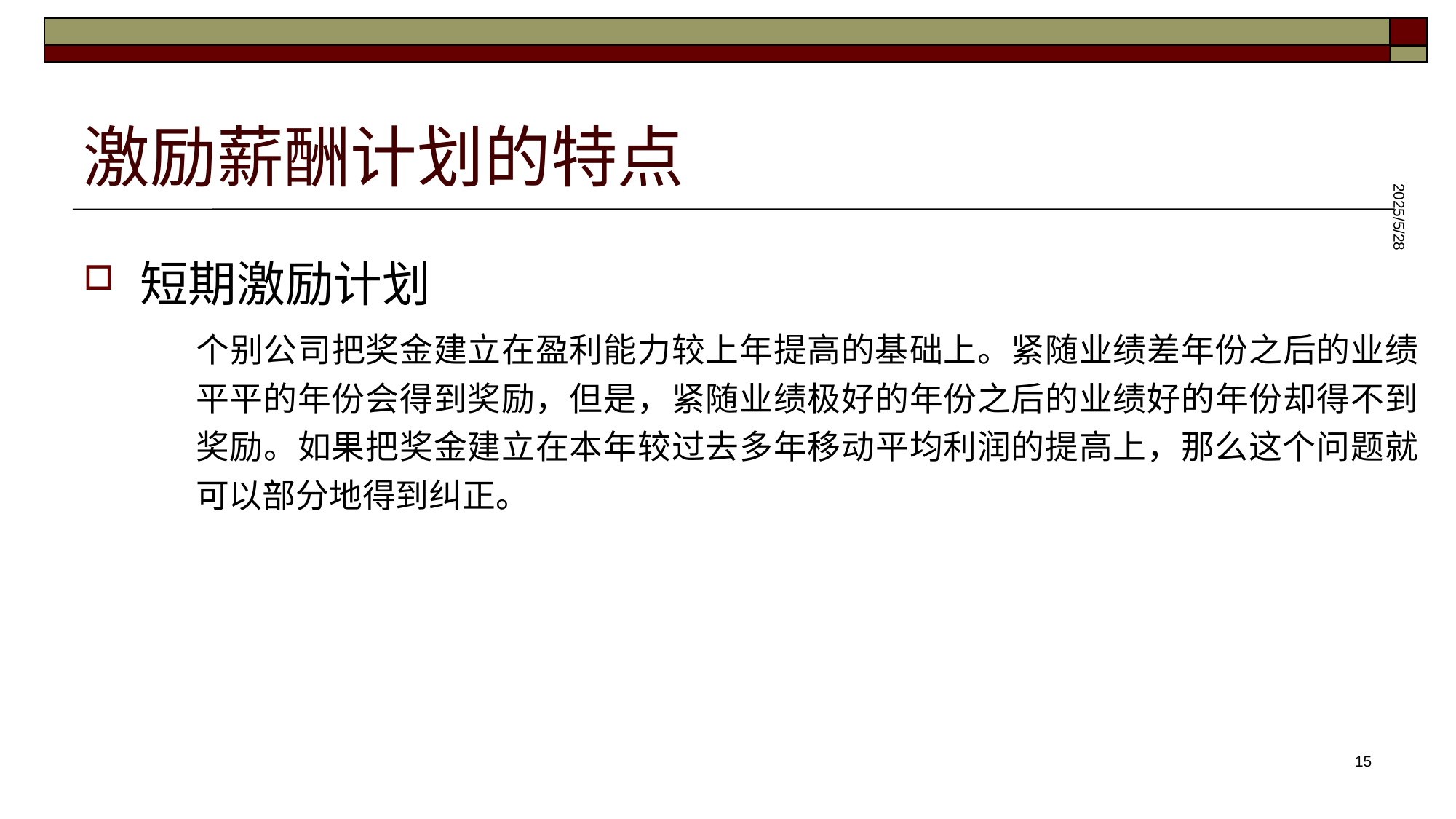

# 激励薪酬计划的特点
2025/5/28
短期激励计划
个别公司把奖金建立在盈利能力较上年提高的基础上。紧随业绩差年份之后的业绩平平的年份会得到奖励，但是，紧随业绩极好的年份之后的业绩好的年份却得不到奖励。如果把奖金建立在本年较过去多年移动平均利润的提高上，那么这个问题就可以部分地得到纠正。

15